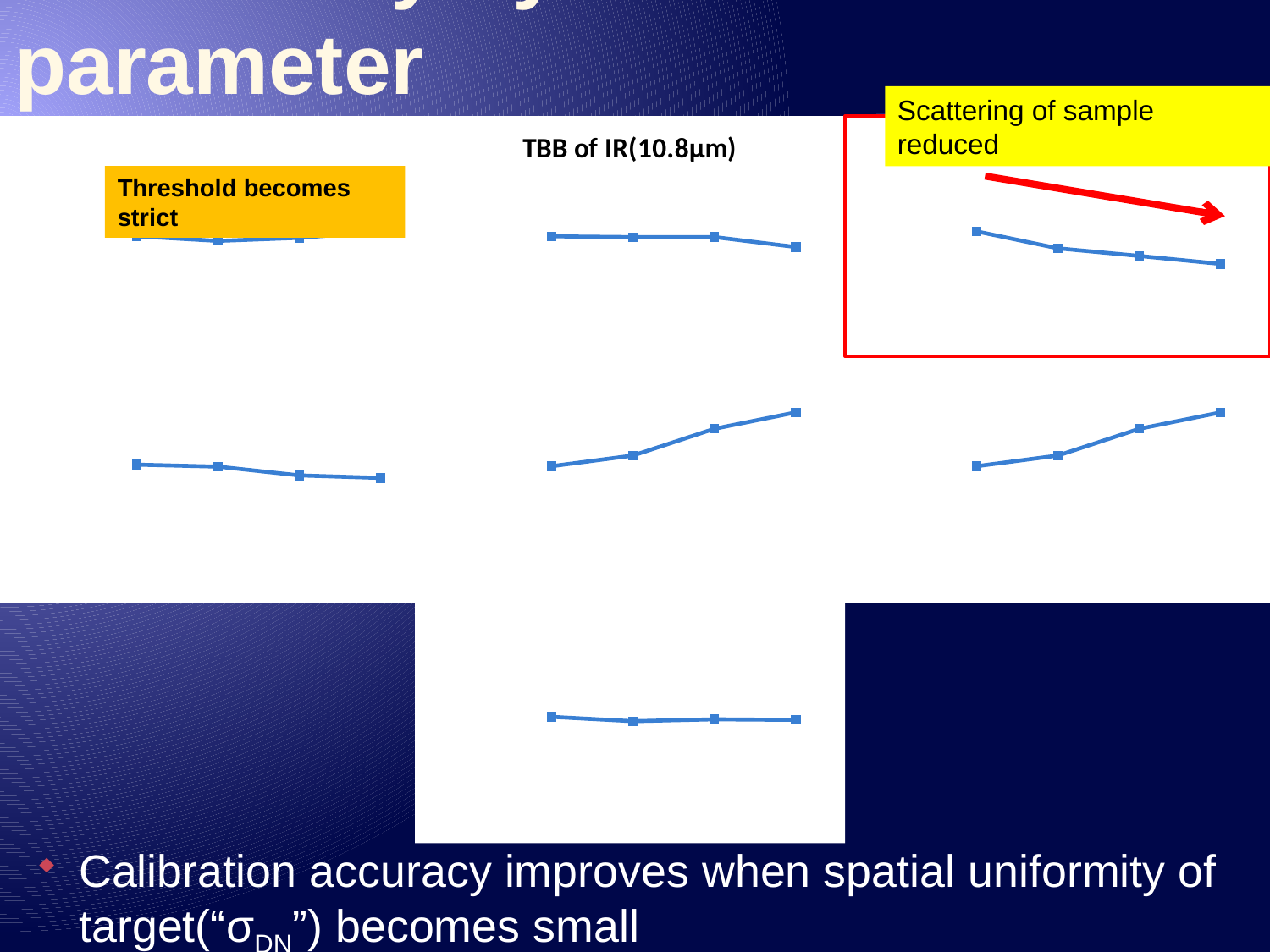

# Sensitivity by each parameter
Scattering of sample reduced

### Chart: Cloud optical thickness (τ)

| Category | 標準偏差（サンプル-回帰直線） |
|---|---|
| 10 | 14.835900000000002 |
| 20 | 13.870100000000004 |
| 30 | 14.4978 |
| 40 | 15.8589 |

### Chart: TBB of IR(10.8μm)

| Category | 標準偏差（サンプル-回帰直線） |
|---|---|
| 273 | 14.822100000000002 |
| 278 | 14.6547 |
| 283 | 14.666700000000002 |
| 288 | 12.590200000000001 |

### Chart: Standard deviation of DN (σDN)

| Category | 標準偏差（サンプル-回帰直線） |
|---|---|
| 30 | 14.835900000000002 |
| 20 | 11.632 |
| 15 | 10.201799999999999 |
| 10 | 8.689400000000003 |
Threshold becomes strict

### Chart: Sea surface wind speed (WS)

| Category | 標準偏差（サンプル-回帰直線） |
|---|---|
| 10 | 14.713000000000001 |
| 7 | 14.321900000000001 |
| 4 | 12.5603 |
| 1 | 12.057700000000002 |

### Chart: Sun zenith angle (SNZ)

| Category | 標準偏差（サンプル-回帰直線） |
|---|---|
| 60 | 14.835900000000002 |
| 50 | 17.04159999999989 |
| 40 | 22.60559999999989 |
| 30 | 26.0107 |

### Chart: Satellite zenith angle (STZ)

| Category | 標準偏差（サンプル-回帰直線） |
|---|---|
| 60 | 14.835900000000002 |
| 50 | 17.04159999999989 |
| 40 | 22.60559999999989 |
| 30 | 26.0107 |

### Chart: Observation time difference (Δt)

| Category | 標準偏差（サンプル-回帰直線） |
|---|---|
| 15 | 14.835900000000002 |
| 10 | 13.740999999999998 |
| 5 | 14.209999999999999 |
| 1 | 14.059400000000071 |
Calibration accuracy improves when spatial uniformity of target(“σDN”) becomes small